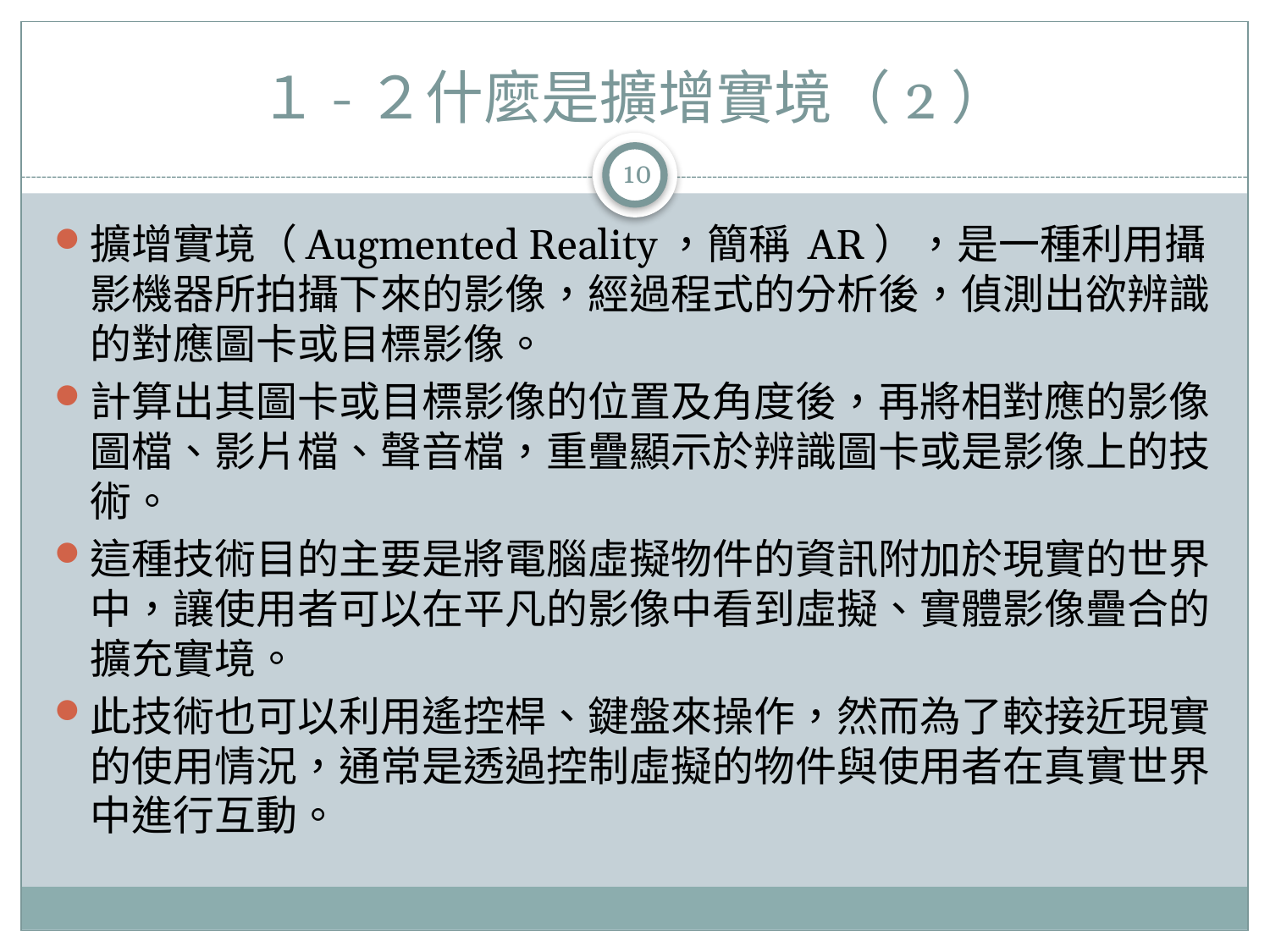

# １-２什麼是擴增實境（2）
10
擴增實境（Augmented Reality，簡稱 AR），是一種利用攝影機器所拍攝下來的影像，經過程式的分析後，偵測出欲辨識的對應圖卡或目標影像。
計算出其圖卡或目標影像的位置及角度後，再將相對應的影像圖檔、影片檔、聲音檔，重疊顯示於辨識圖卡或是影像上的技術。
這種技術目的主要是將電腦虛擬物件的資訊附加於現實的世界中，讓使用者可以在平凡的影像中看到虛擬、實體影像疊合的擴充實境。
此技術也可以利用遙控桿、鍵盤來操作，然而為了較接近現實的使用情況，通常是透過控制虛擬的物件與使用者在真實世界中進行互動。